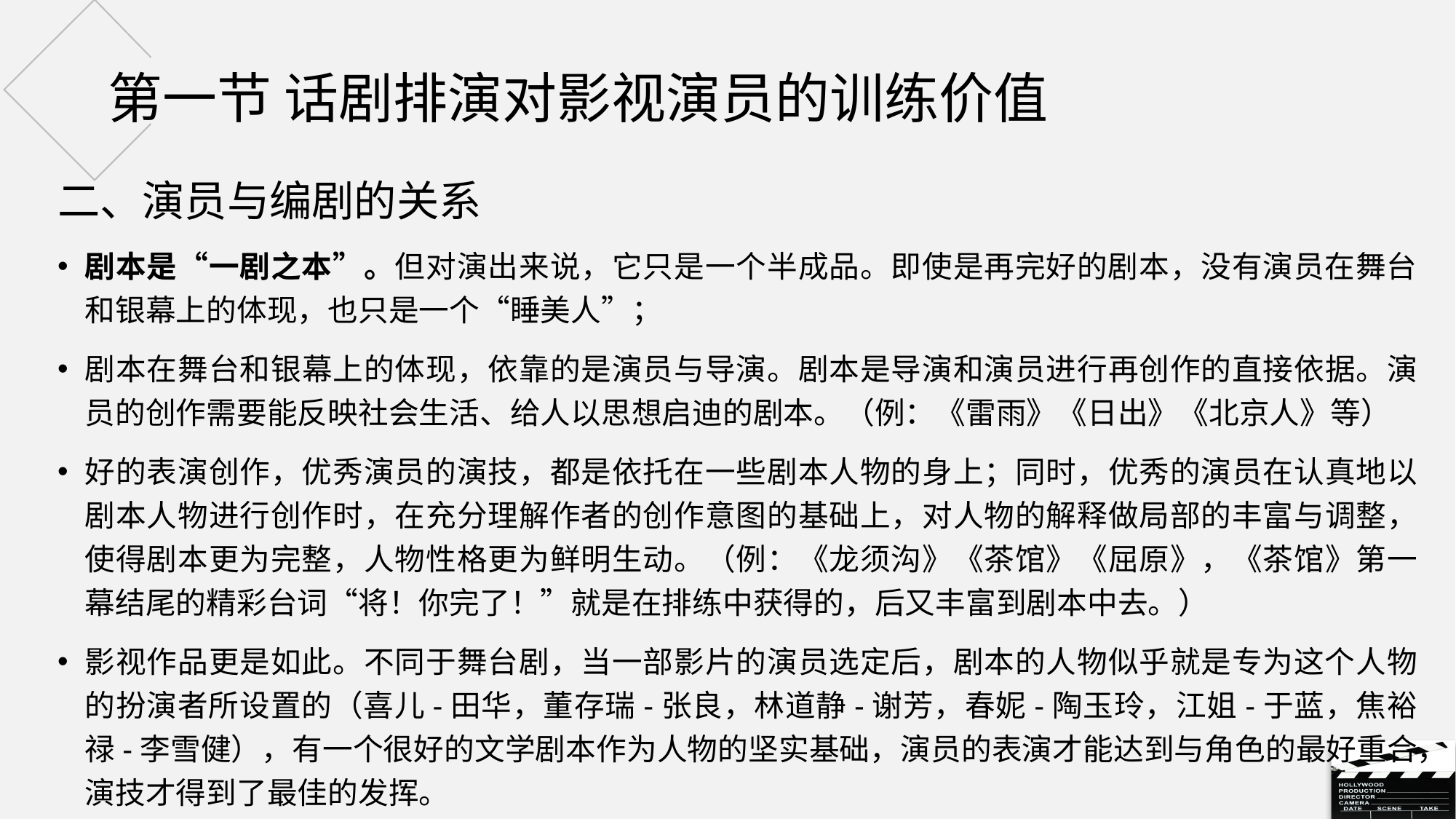

# 第一节 话剧排演对影视演员的训练价值
二、演员与编剧的关系
剧本是“一剧之本”。但对演出来说，它只是一个半成品。即使是再完好的剧本，没有演员在舞台和银幕上的体现，也只是一个“睡美人”；
剧本在舞台和银幕上的体现，依靠的是演员与导演。剧本是导演和演员进行再创作的直接依据。演员的创作需要能反映社会生活、给人以思想启迪的剧本。（例：《雷雨》《日出》《北京人》等）
好的表演创作，优秀演员的演技，都是依托在一些剧本人物的身上；同时，优秀的演员在认真地以剧本人物进行创作时，在充分理解作者的创作意图的基础上，对人物的解释做局部的丰富与调整，使得剧本更为完整，人物性格更为鲜明生动。（例：《龙须沟》《茶馆》《屈原》，《茶馆》第一幕结尾的精彩台词“将！你完了！”就是在排练中获得的，后又丰富到剧本中去。）
影视作品更是如此。不同于舞台剧，当一部影片的演员选定后，剧本的人物似乎就是专为这个人物的扮演者所设置的（喜儿-田华，董存瑞-张良，林道静-谢芳，春妮-陶玉玲，江姐-于蓝，焦裕禄-李雪健），有一个很好的文学剧本作为人物的坚实基础，演员的表演才能达到与角色的最好重合，演技才得到了最佳的发挥。